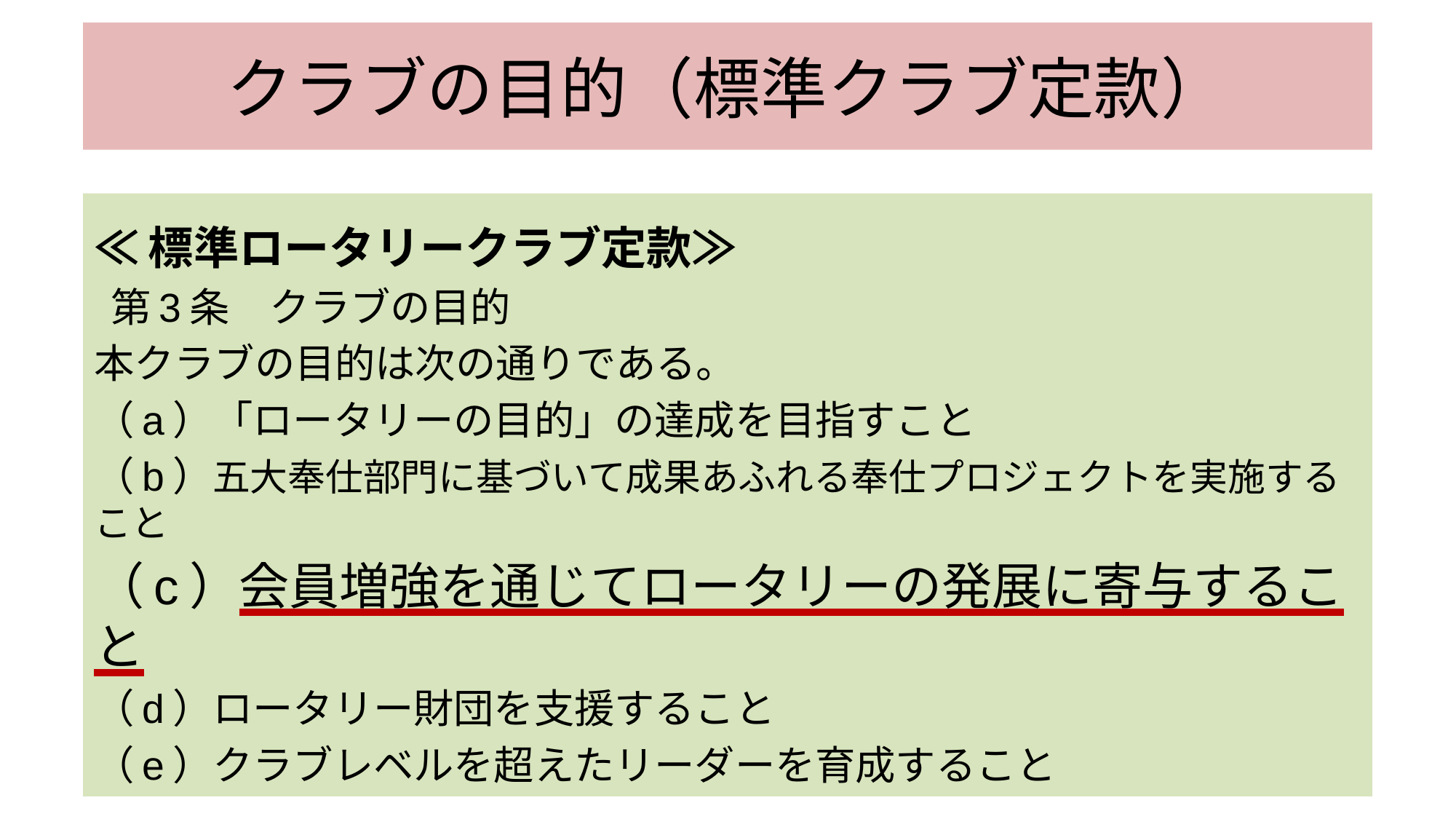

# クラブの目的（標準クラブ定款）
≪標準ロータリークラブ定款≫
 第3条　クラブの目的
本クラブの目的は次の通りである。
（a）「ロータリーの目的」の達成を目指すこと
（b）五大奉仕部門に基づいて成果あふれる奉仕プロジェクトを実施すること
（c）会員増強を通じてロータリーの発展に寄与すること
（d）ロータリー財団を支援すること
（e）クラブレベルを超えたリーダーを育成すること